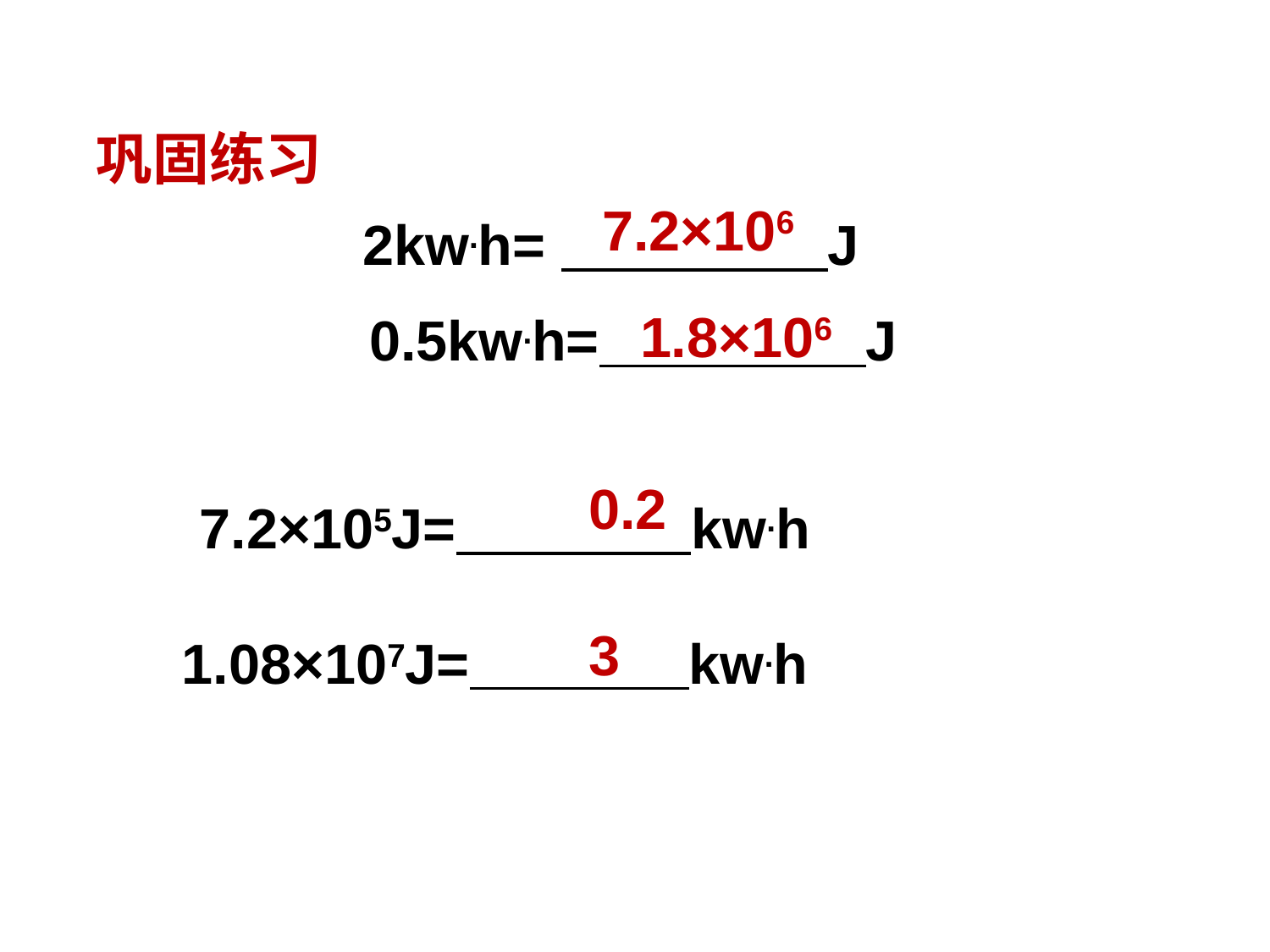

巩固练习
7.2×106
 2kw.h=                  J
 0.5kw.h=                 J
1.8×106
0.2
  7.2×105J=               kw.h

1.08×107J=              kw.h

3